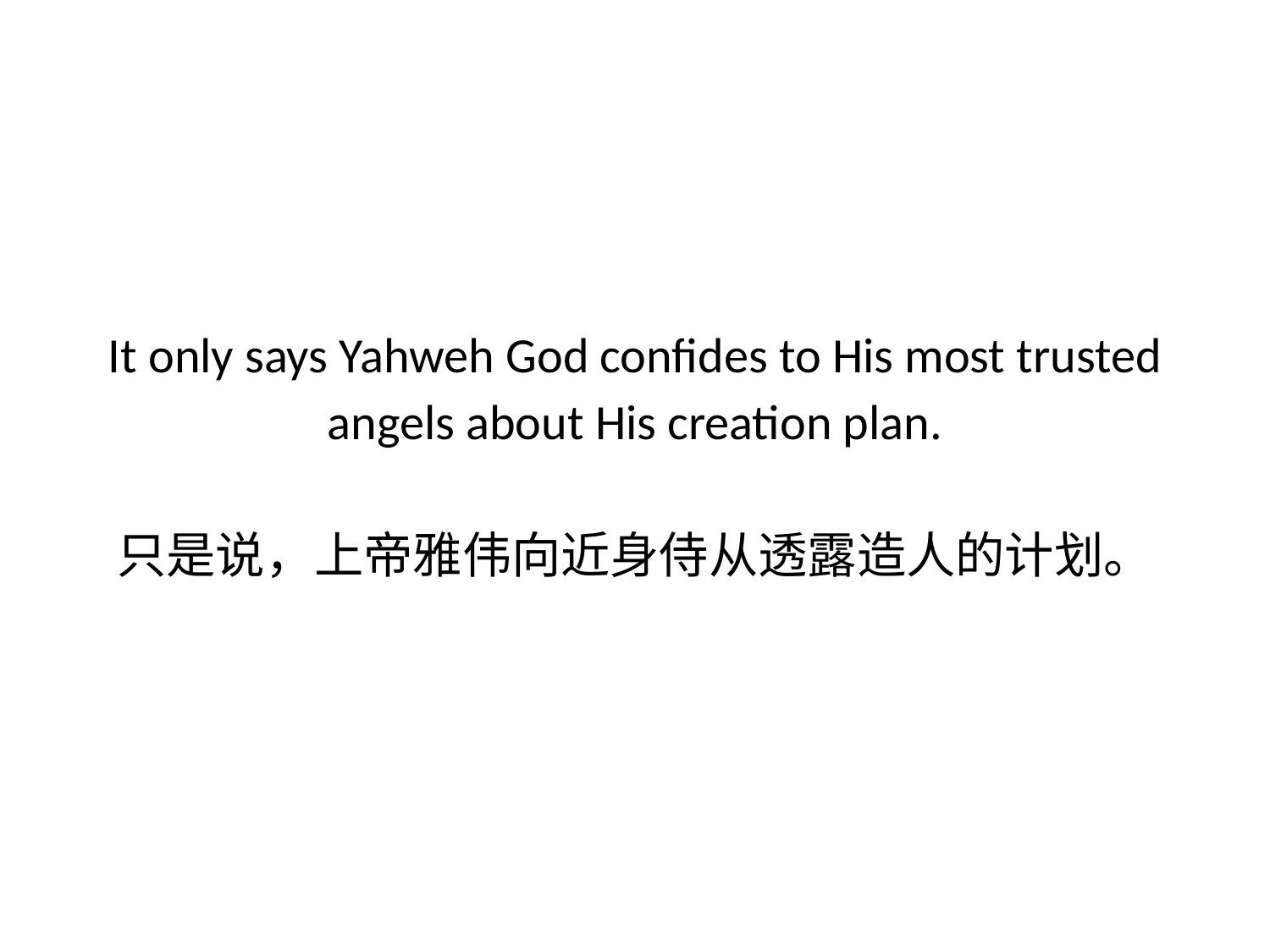

# It only says Yahweh God confides to His most trusted angels about His creation plan. 只是说，上帝雅伟向近身侍从透露造人的计划。